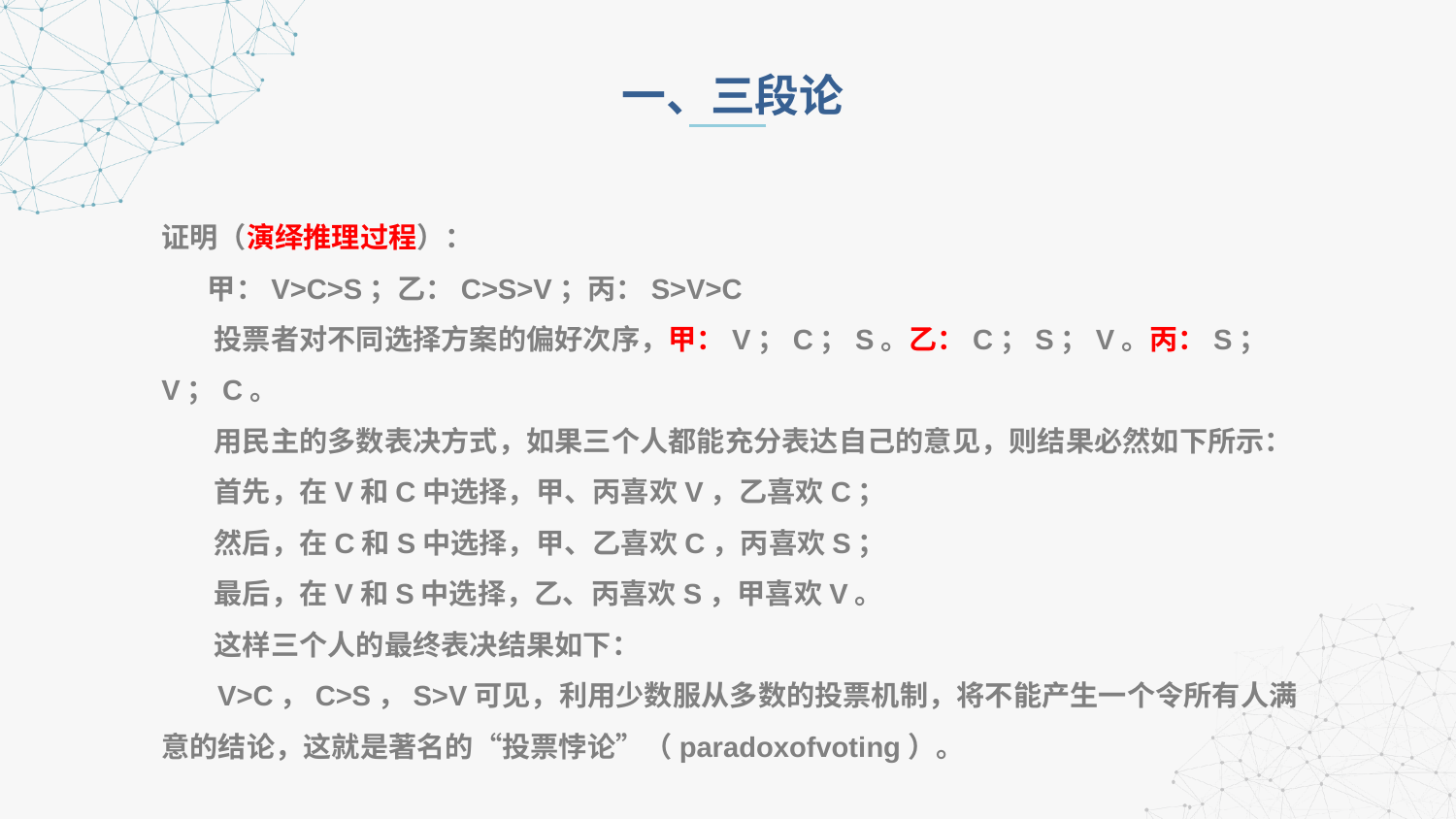

一、三段论
证明（演绎推理过程）：
      甲：V>C>S；乙：C>S>V；丙：S>V>C
       投票者对不同选择方案的偏好次序，甲：V；C；S。乙：C；S；V。丙：S；V；C。
       用民主的多数表决方式，如果三个人都能充分表达自己的意见，则结果必然如下所示：
       首先，在V和C中选择，甲、丙喜欢V，乙喜欢C；
       然后，在C和S中选择，甲、乙喜欢C，丙喜欢S；
       最后，在V和S中选择，乙、丙喜欢S，甲喜欢V。
       这样三个人的最终表决结果如下：
       V>C，C>S，S>V可见，利用少数服从多数的投票机制，将不能产生一个令所有人满意的结论，这就是著名的“投票悖论”（paradoxofvoting）。